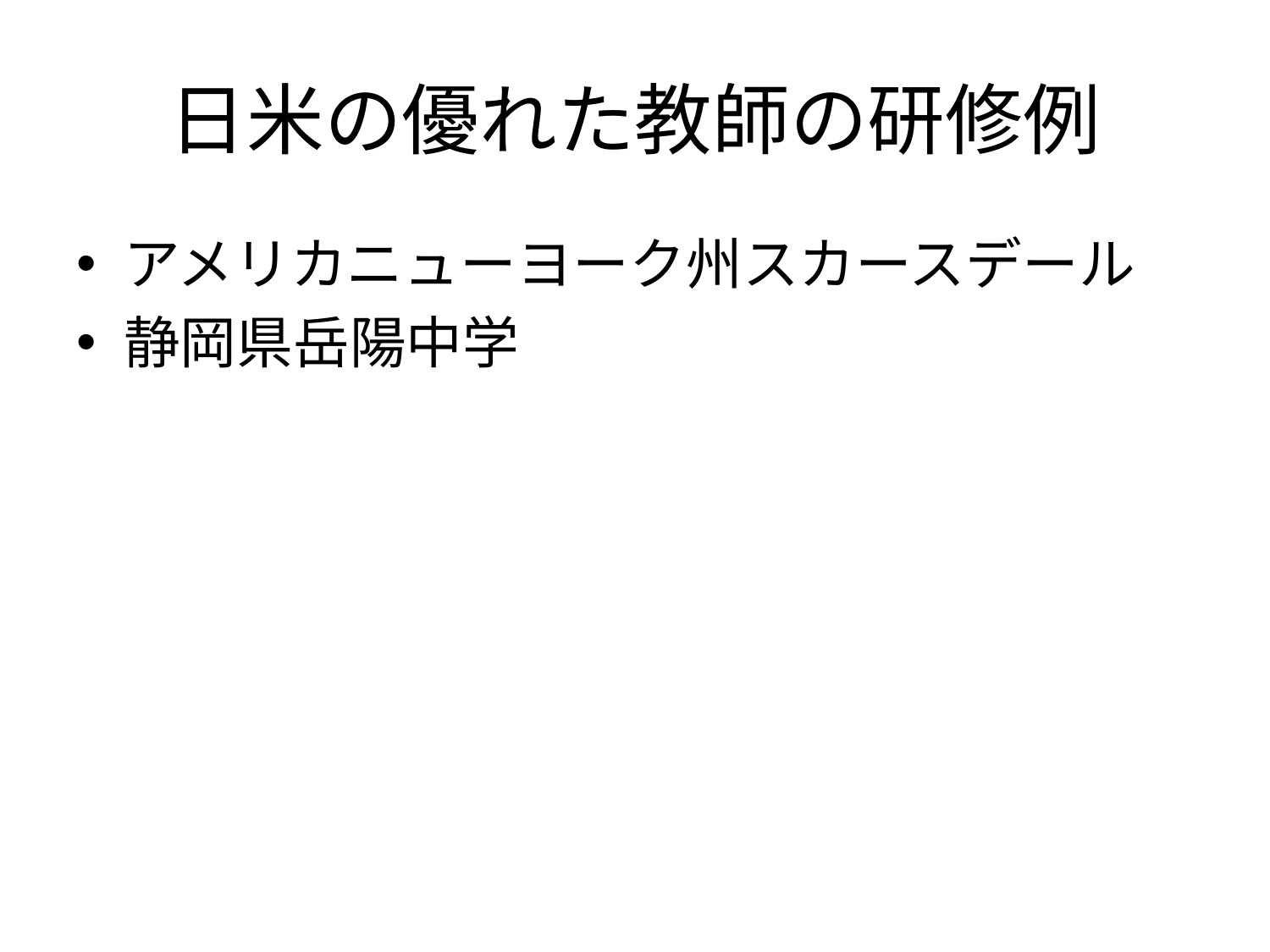

# 日米の優れた教師の研修例
アメリカニューヨーク州スカースデール
静岡県岳陽中学